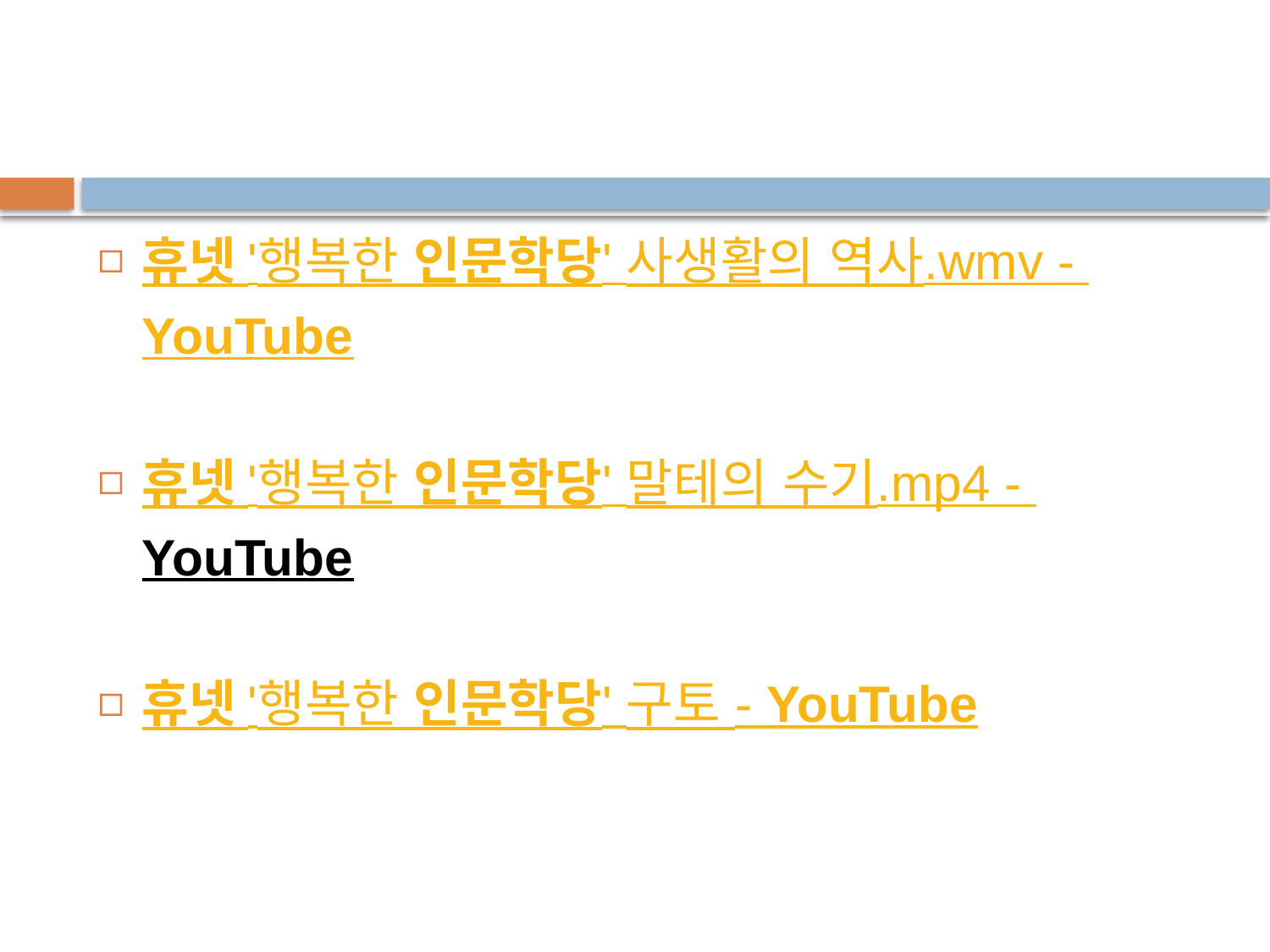

#
휴넷 '행복한 인문학당' 사생활의 역사.wmv - YouTube

휴넷 '행복한 인문학당' 말테의 수기.mp4 - YouTube

휴넷 '행복한 인문학당' 구토 - YouTube